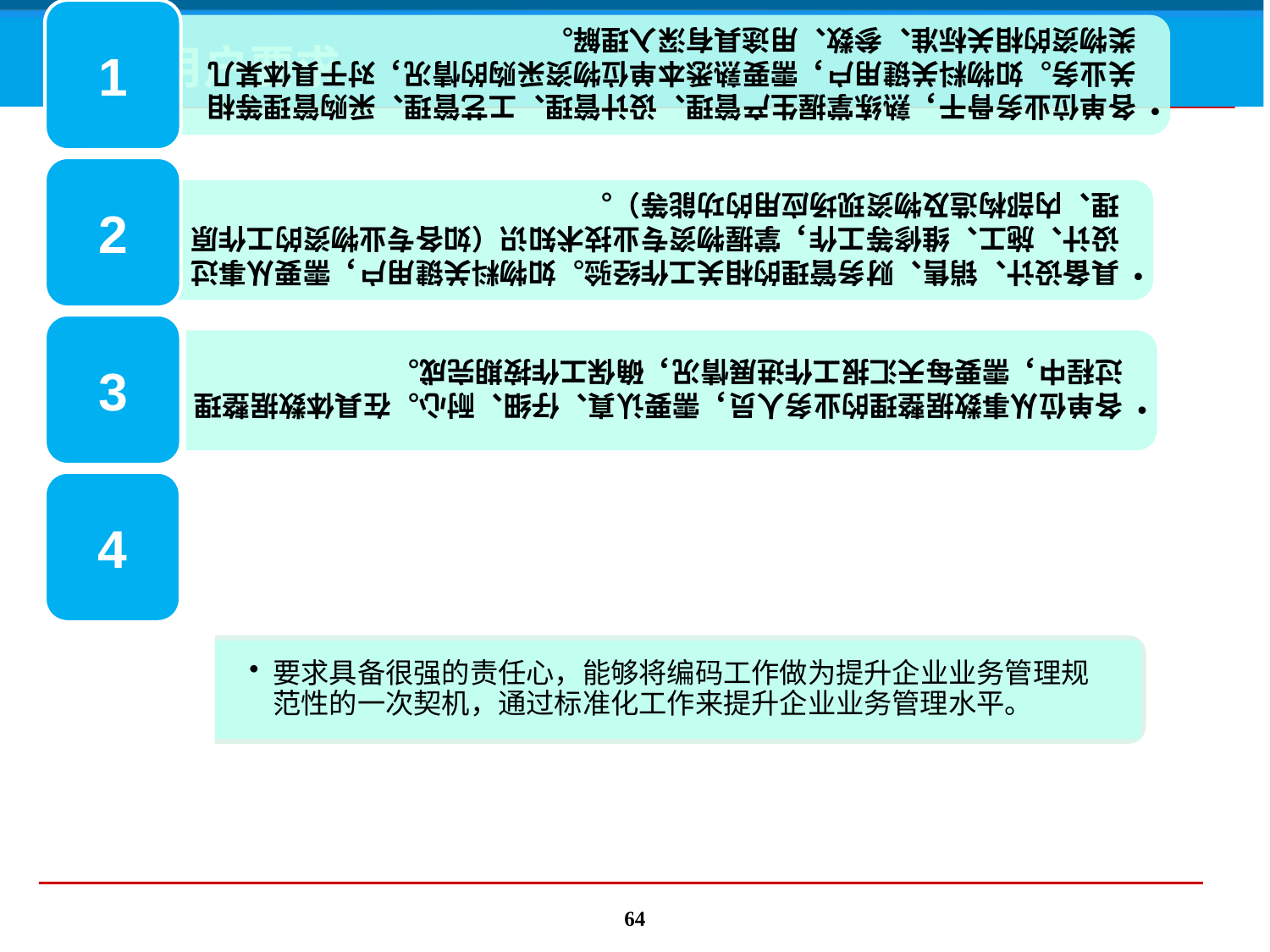

# 关键用户要求
各单位业务骨干，熟练掌握生产管理、设计管理、工艺管理、采购管理等相关业务。如物料关键用户，需要熟悉本单位物资采购的情况，对于具体某几类物资的相关标准、参数、用途具有深入理解。
1
具备设计、销售、财务管理的相关工作经验。如物料关键用户，需要从事过设计、施工、维修等工作，掌握物资专业技术知识（如各专业物资的工作原理、内部构造及物资现场应用的功能等）。
2
各单位从事数据整理的业务人员，需要认真、仔细、耐心。在具体数据整理过程中，需要每天汇报工作进展情况，确保工作按期完成。
3
4

要求具备很强的责任心，能够将编码工作做为提升企业业务管理规范性的一次契机，通过标准化工作来提升企业业务管理水平。
64